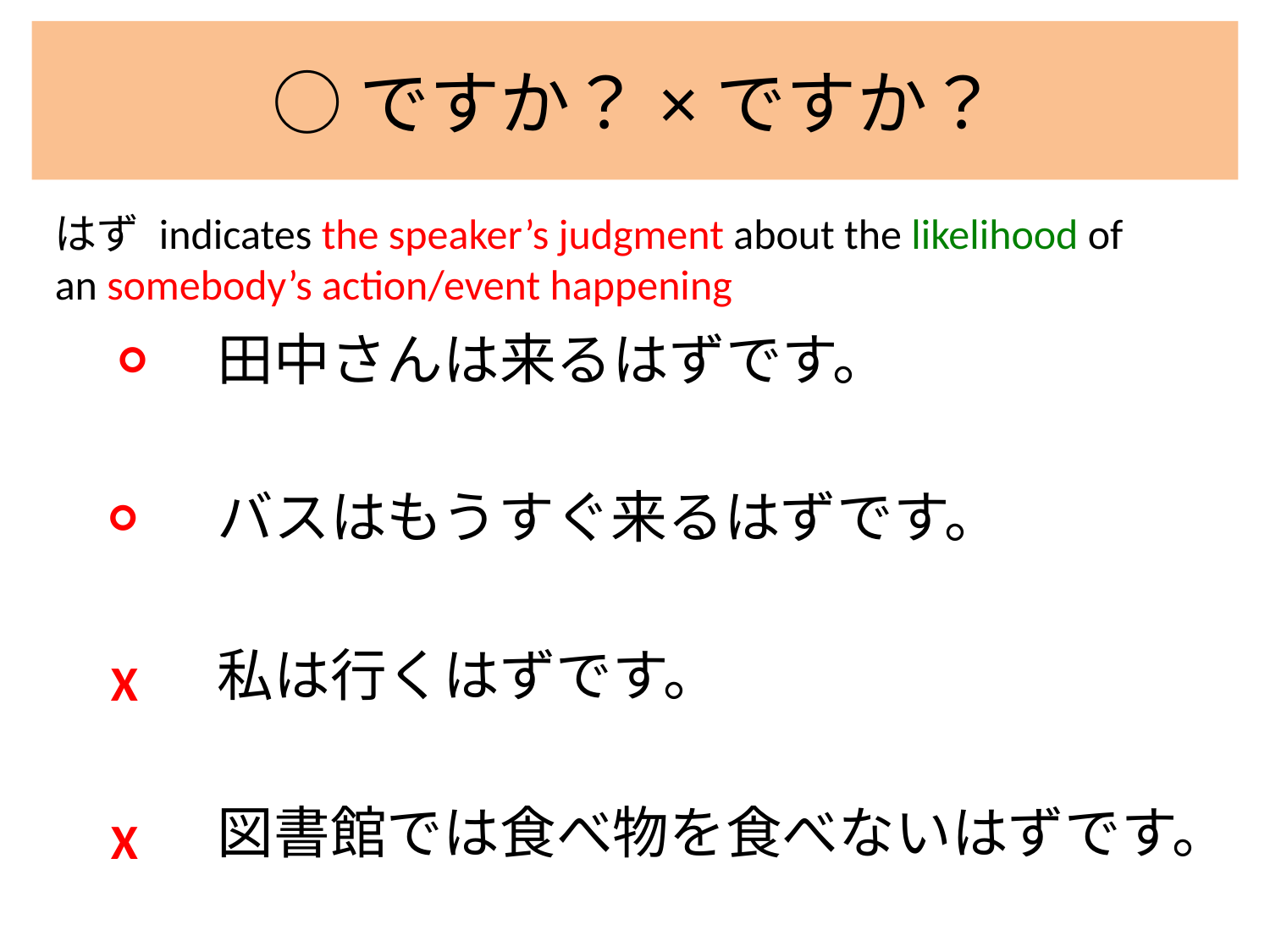

# ○ですか？×ですか？
はず indicates the speaker’s judgment about the likelihood of an somebody’s action/event happening

　田中さんは来るはずです。

　バスはもうすぐ来るはずです。

　私は行くはずです。

　図書館では食べ物を食べないはずです。

○
○
X
X